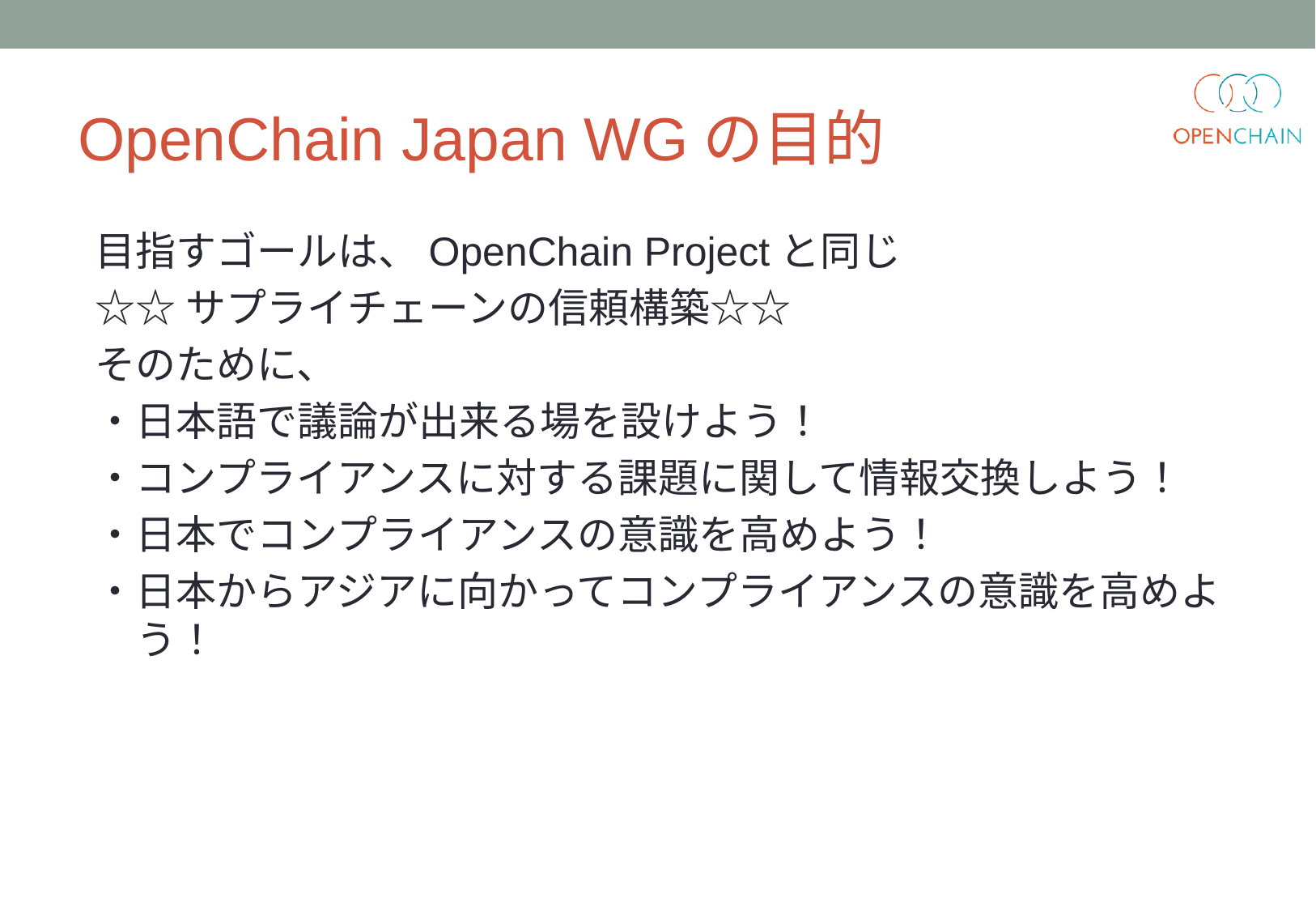

# OpenChain Japan WGの目的
目指すゴールは、OpenChain Projectと同じ
☆☆サプライチェーンの信頼構築☆☆
そのために、
・日本語で議論が出来る場を設けよう！
・コンプライアンスに対する課題に関して情報交換しよう！
・日本でコンプライアンスの意識を高めよう！
・日本からアジアに向かってコンプライアンスの意識を高めよう！